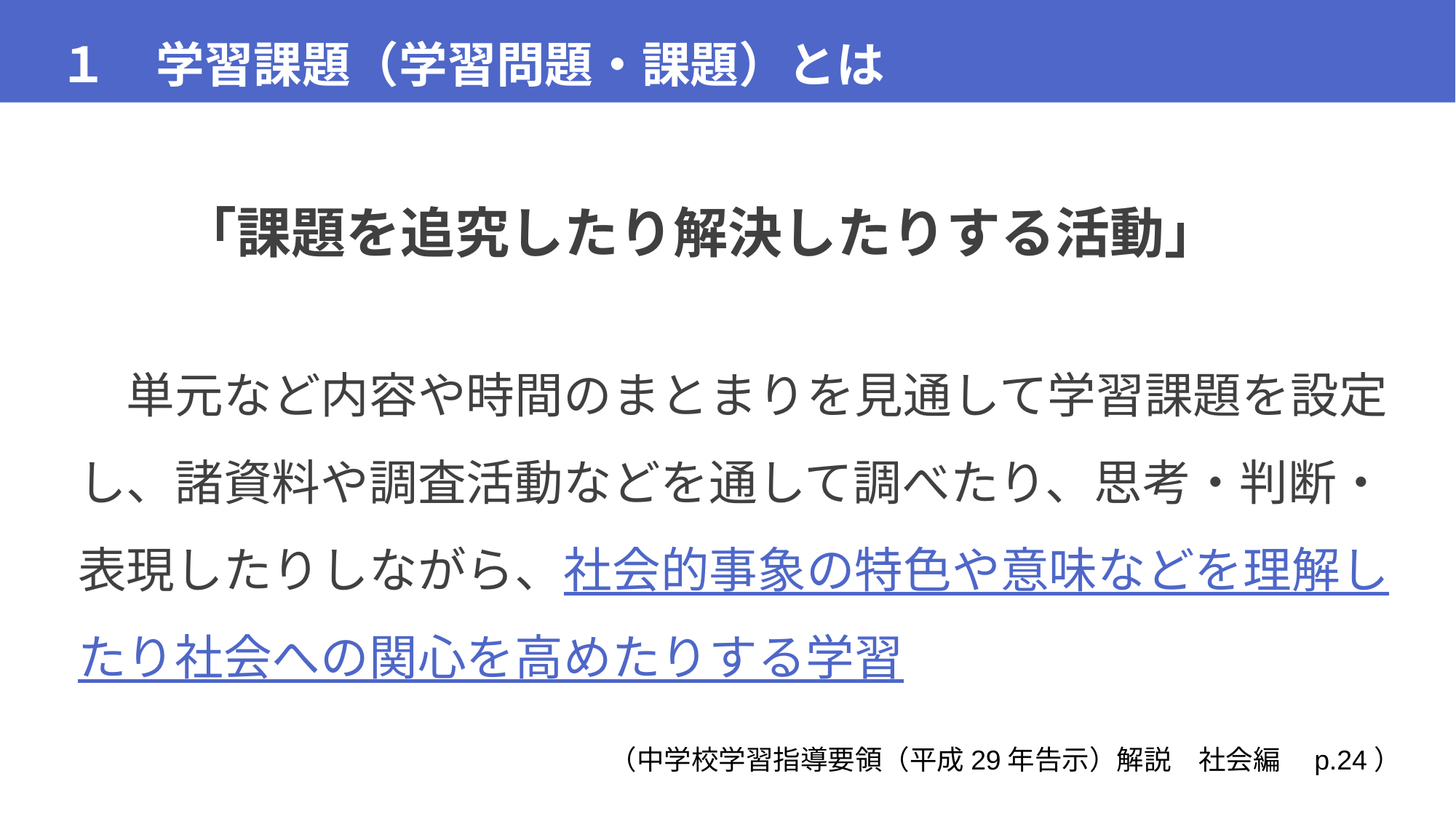

１　学習課題（学習問題・課題）とは
「課題を追究したり解決したりする活動」
　単元など内容や時間のまとまりを見通して学習課題を設定し、諸資料や調査活動などを通して調べたり、思考・判断・表現したりしながら、社会的事象の特色や意味などを理解したり社会への関心を高めたりする学習
（中学校学習指導要領（平成29年告示）解説　社会編　p.24）